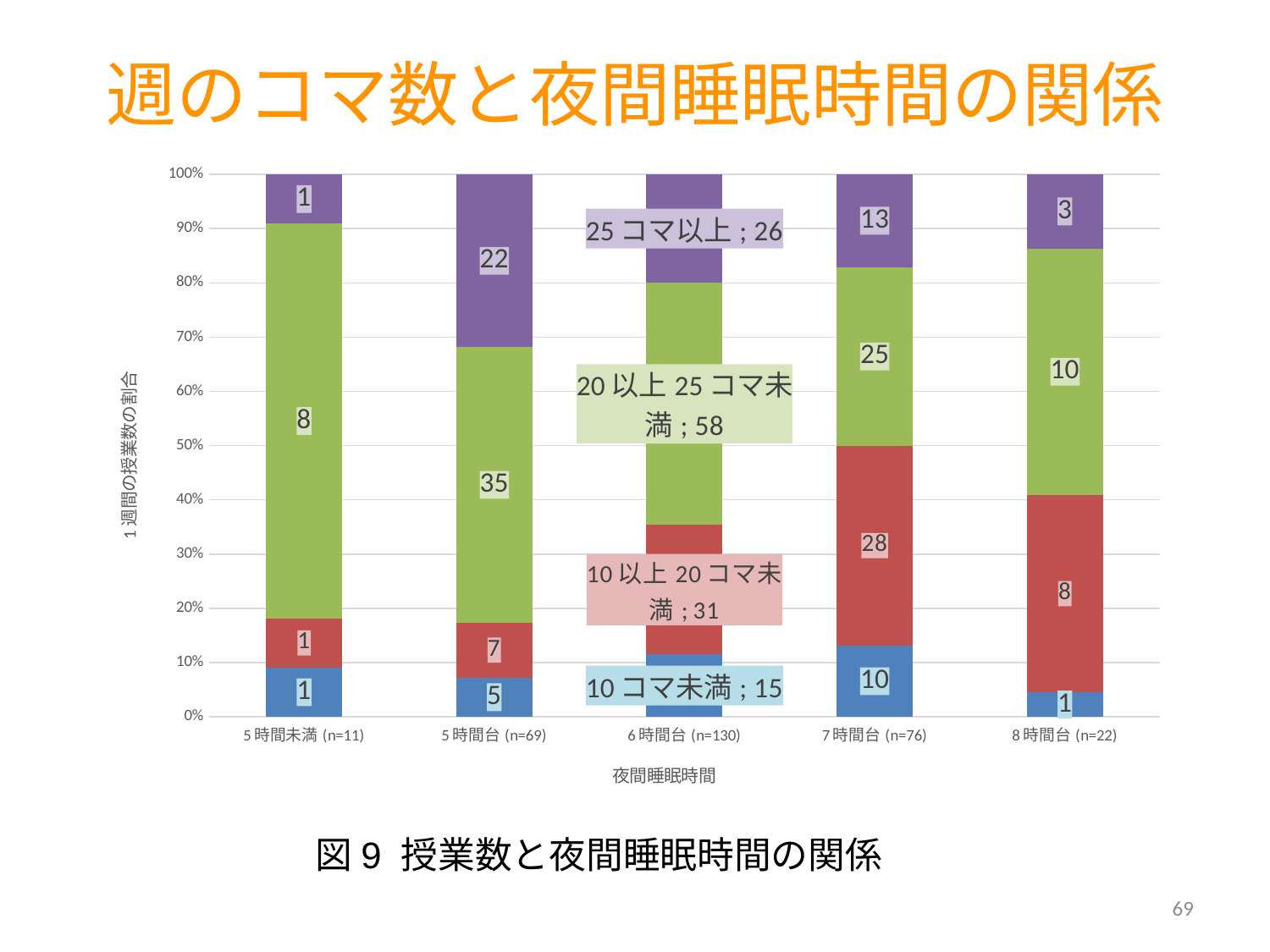

週のコマ数と夜間睡眠時間の関係

### Chart

| Category | 10コマ未満 | 10以上20コマ未満 | 20以上25コマ未満 | 25コマ以上 |
|---|---|---|---|---|
| 5時間未満(n=11) | 1.0 | 1.0 | 8.0 | 1.0 |
| 5時間台(n=69) | 5.0 | 7.0 | 35.0 | 22.0 |
| 6時間台(n=130) | 15.0 | 31.0 | 58.0 | 26.0 |
| 7時間台(n=76) | 10.0 | 28.0 | 25.0 | 13.0 |
| 8時間台(n=22) | 1.0 | 8.0 | 10.0 | 3.0 |
図9 授業数と夜間睡眠時間の関係
69